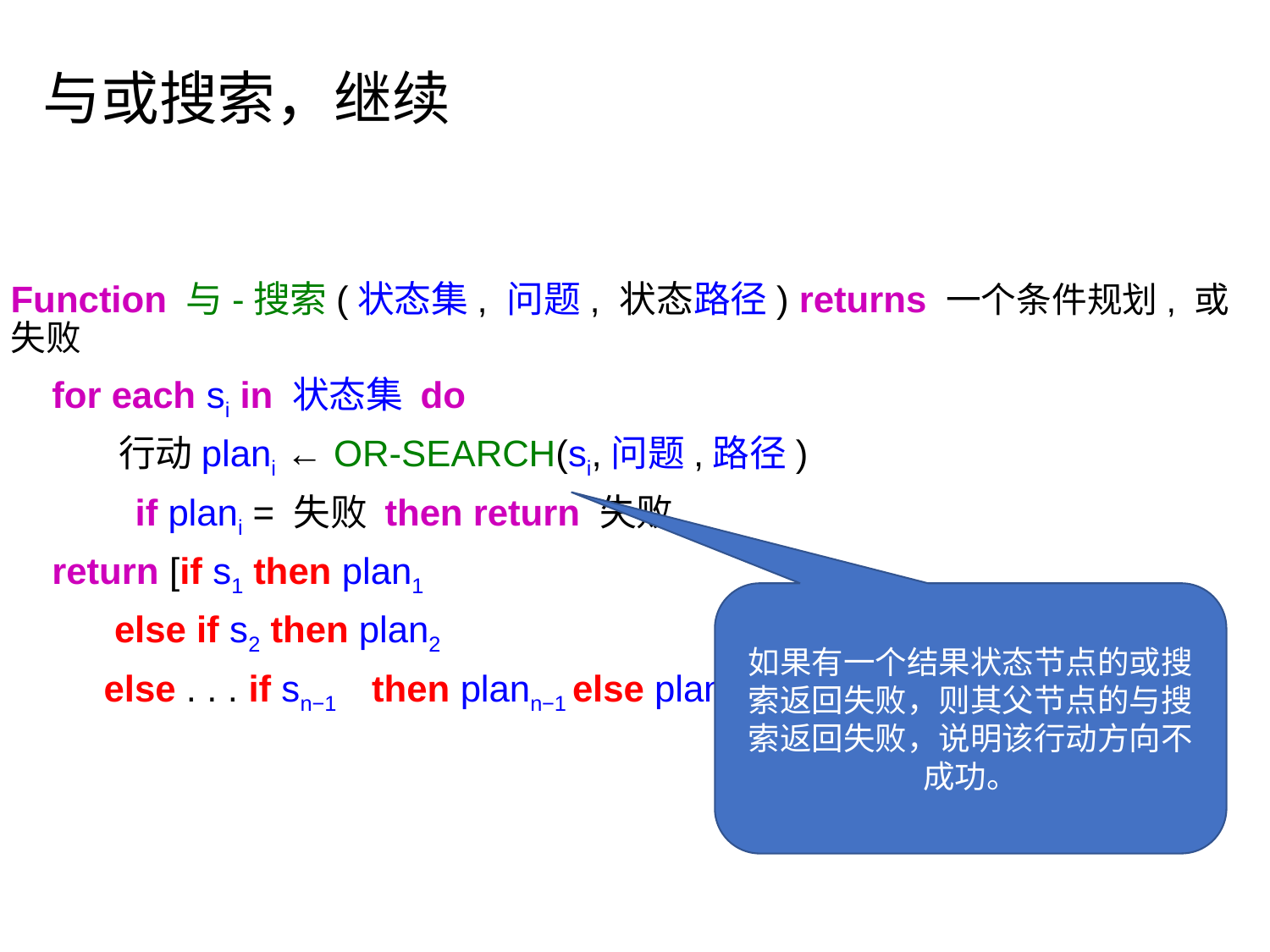

# 与或搜索，继续
Function 与-搜索(状态集, 问题, 状态路径) returns 一个条件规划, 或失败
    for each si in 状态集 do
            行动plani ← OR-SEARCH(si,问题,路径)
            if plani = 失败 then return 失败
    return [if s1 then plan1
          else if s2 then plan2
         else . . . if sn−1      then plann−1 else plann]

如果有一个结果状态节点的或搜索返回失败，则其父节点的与搜索返回失败，说明该行动方向不成功。